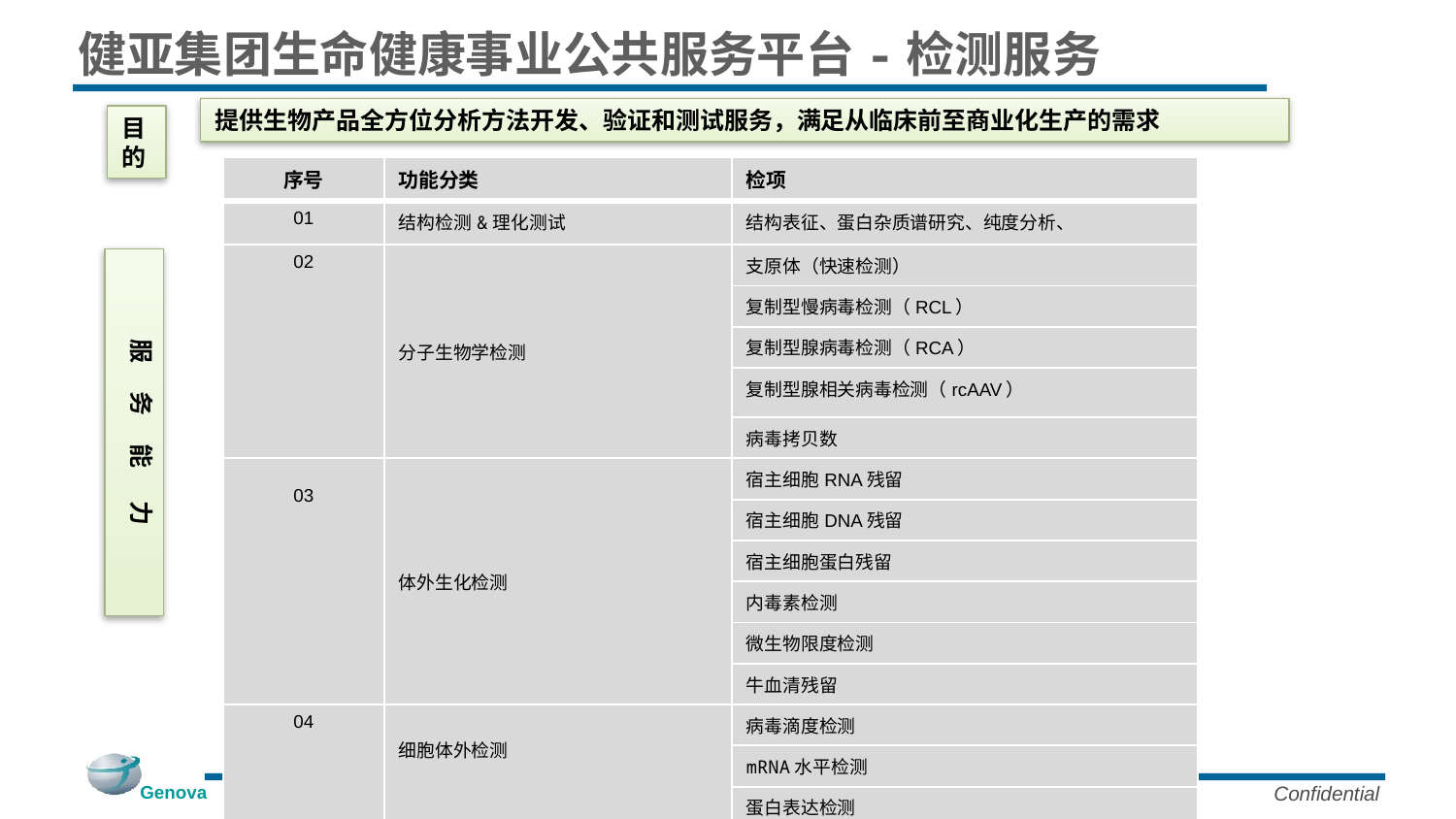

健亚集团生命健康事业公共服务平台-检测服务
提供生物产品全方位分析方法开发、验证和测试服务，满足从临床前至商业化生产的需求
目的
| 序号 | 功能分类 | 检项 |
| --- | --- | --- |
| 01 | 结构检测&理化测试 | 结构表征、蛋白杂质谱研究、纯度分析、 |
| 02 | 分子生物学检测 | 支原体（快速检测） |
|  |  | 复制型慢病毒检测（RCL） |
|  |  | 复制型腺病毒检测（RCA） |
|  |  | 复制型腺相关病毒检测（rcAAV） |
|  |  | 病毒拷贝数 |
| 03 | 体外生化检测 | 宿主细胞RNA残留 |
|  |  | 宿主细胞DNA残留 |
|  |  | 宿主细胞蛋白残留 |
|  |  | 内毒素检测 |
|  |  | 微生物限度检测 |
|  |  | 牛血清残留 |
| 04 | 细胞体外检测 | 病毒滴度检测 |
|  |  | mRNA水平检测 |
|  |  | 蛋白表达检测 |
服     务     能      力